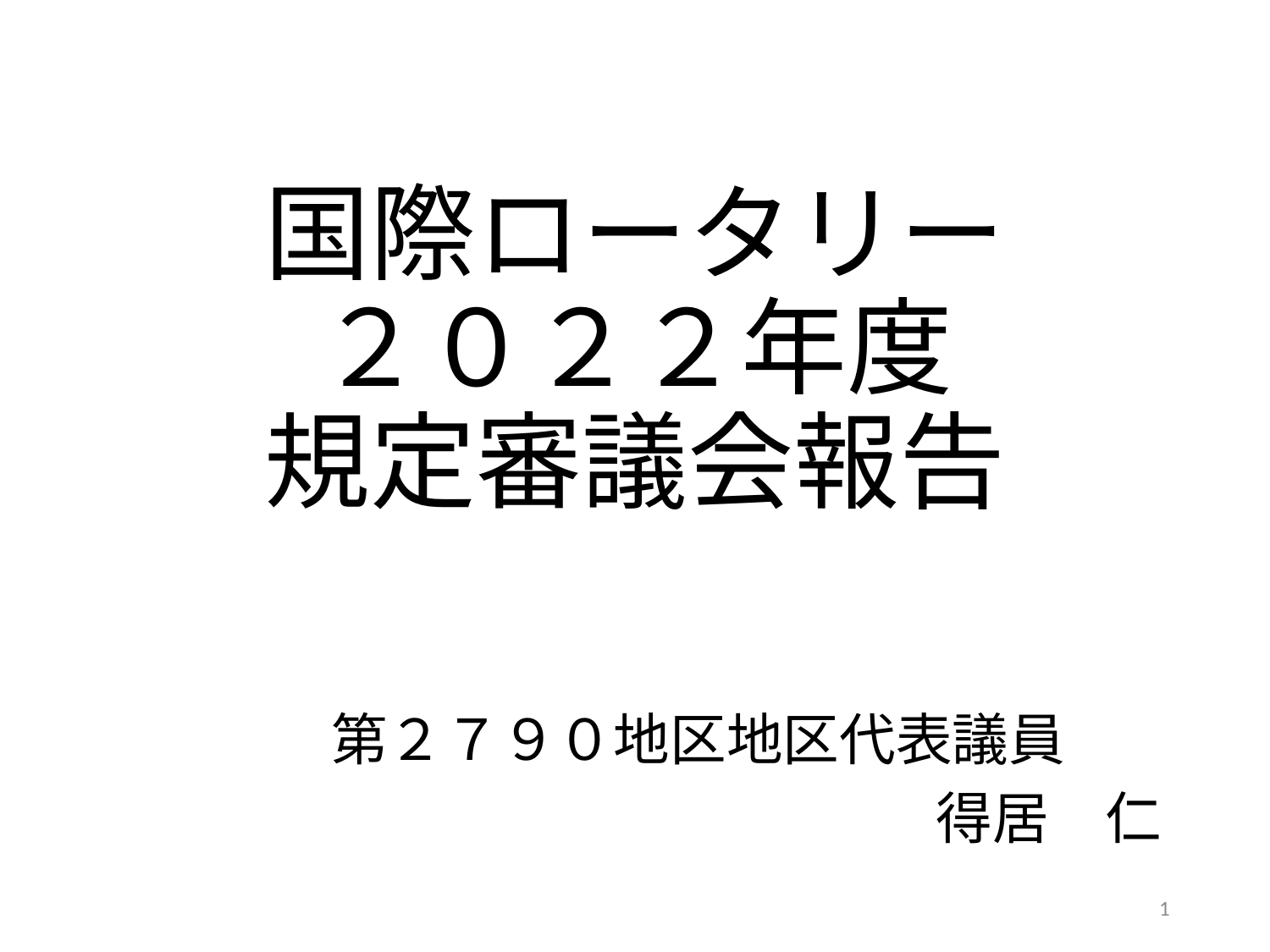

# 国際ロータリー ２０２２年度 規定審議会報告
第２７９０地区地区代表議員
得居　仁
1